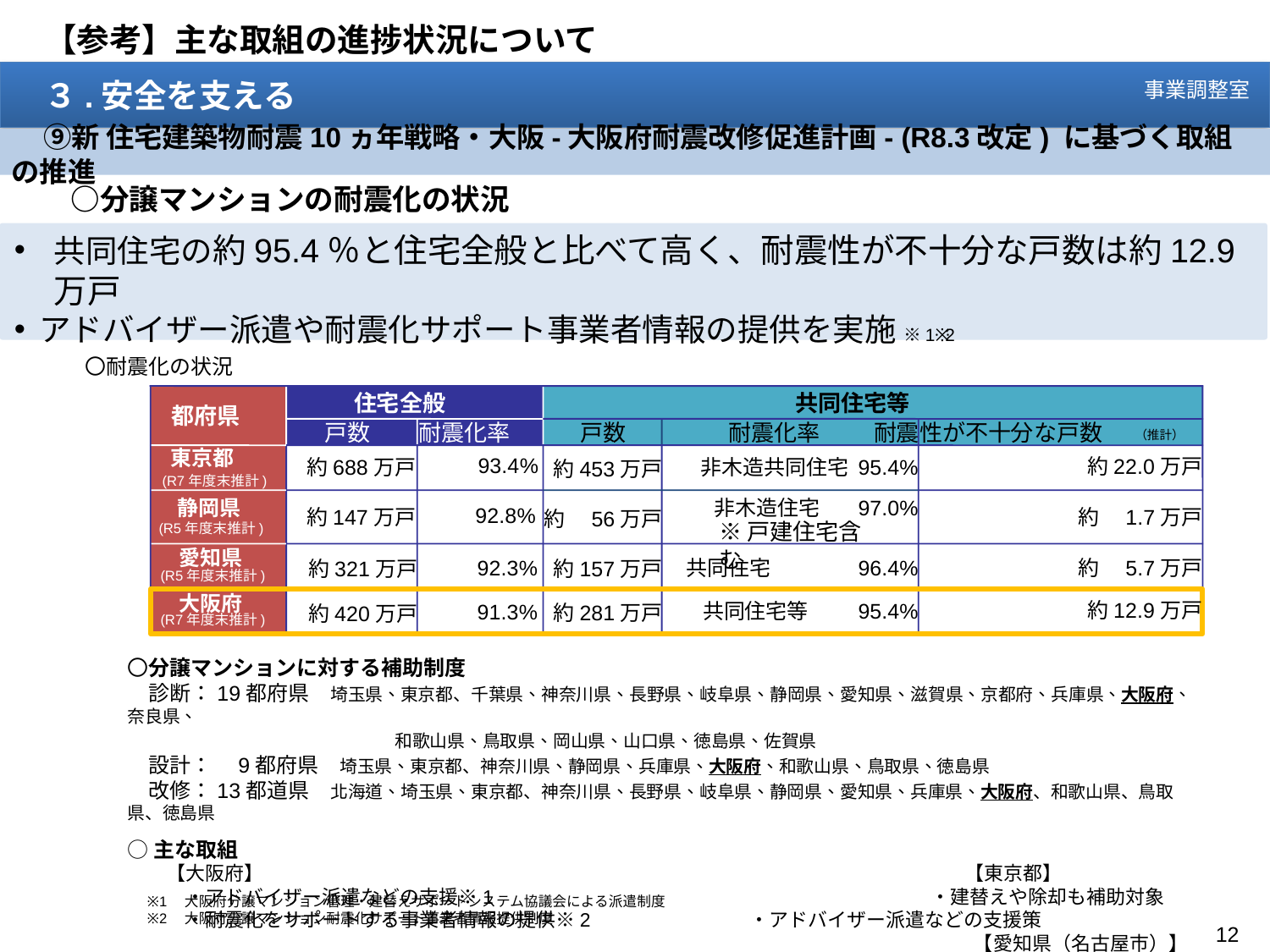

【参考】主な取組の進捗状況について
　３.安全を支える
事業調整室
　⑨新 住宅建築物耐震10ヵ年戦略・大阪-大阪府耐震改修促進計画- (R8.3改定) に基づく取組の推進
　　○分譲マンションの耐震化の状況

共同住宅の約95.4％と住宅全般と比べて高く、耐震性が不十分な戸数は約12.9万戸
アドバイザー派遣や耐震化サポート事業者情報の提供を実施 ※1※2
〇耐震化の状況

住宅全般
共同住宅等
都府県

戸数
耐震化率
戸数
耐震化率
耐震性が不十分な戸数

（推計）

※戸建住宅含む

東京都
93.4%
約22.0万戸
 非木造共同住宅 95.4%
約688万戸
約453万戸
(R7年度末推計)
静岡県
 非木造住宅       97.0%
92.8%
約147万戸
約　1.7万戸
約　56万戸
(R5年度末推計)
愛知県
約　5.7万戸
 共同住宅　　　    96.4%
92.3%
約157万戸
約321万戸
(R5年度末推計)

大阪府
約12.9万戸
 共同住宅等 　    95.4%
91.3%
約281万戸
約420万戸
(R7年度末推計)
〇分譲マンションに対する補助制度
　診断：19都府県　埼玉県、東京都、千葉県、神奈川県、長野県、岐阜県、静岡県、愛知県、滋賀県、京都府、兵庫県、大阪府、奈良県、
　　　　　　　　　　　　　　　 和歌山県、鳥取県、岡山県、山口県、徳島県、佐賀県
　設計：　9都府県　埼玉県、東京都、神奈川県、静岡県、兵庫県、大阪府、和歌山県、鳥取県、徳島県
　改修：13都道県　北海道、埼玉県、東京都、神奈川県、長野県、岐阜県、静岡県、愛知県、兵庫県、大阪府、和歌山県、鳥取県、徳島県

○主な取組
　　【大阪府】　　　　　　　　　　　　　　　　　　　　　　　　　　　　　　　　　　　　【東京都】
　　　・アドバイザー派遣などの支援※1　　　　　　　　　　　　　　　　　　　　　　 ・建替えや除却も補助対象
　　　・耐震化をサポートする事業者情報の提供※2                            ・アドバイザー派遣などの支援策
　　　　　　　　　　　　　　　　　　　　　　　　　　　　　　　 　　　　　　　　　　　　 【愛知県（名古屋市）】
　　　　　　　　　　　　　　　　　　　　　　　　　　　　　　　　　　　　　　　　　　　 　・段階的改修も補助対象
※1　⼤阪府分譲マンション管理・建替えサポートシステム協議会による派遣制度
※2　大阪府分譲マンション耐震化サポート事業者情報提供制度
12